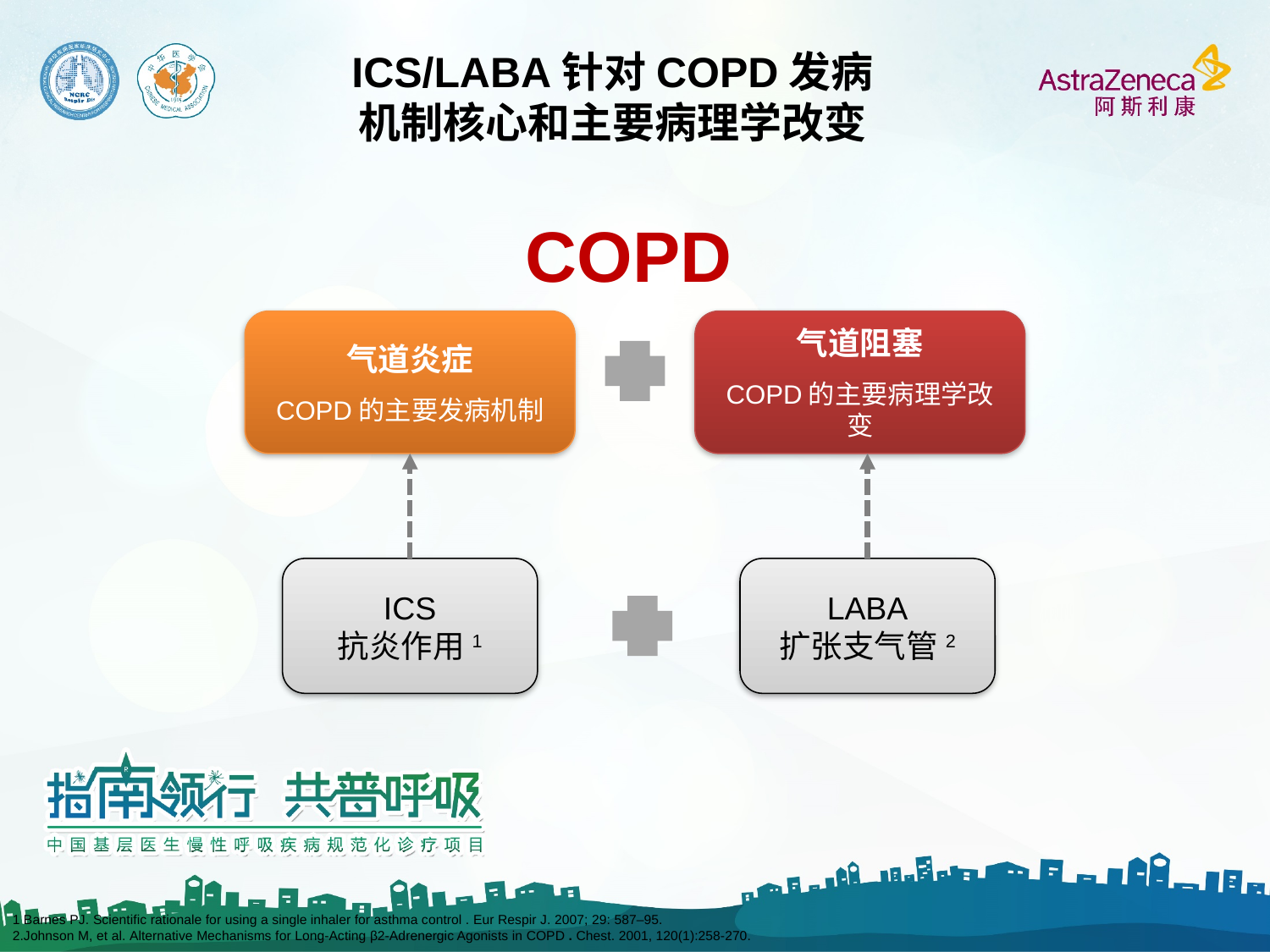

# ICS/LABA针对COPD发病 机制核心和主要病理学改变
COPD
气道炎症

COPD的主要发病机制
气道阻塞

COPD的主要病理学改变

ICS
抗炎作用1
LABA
扩张支气管2

1 Barnes PJ. Scientific rationale for using a single inhaler for asthma control . Eur Respir J. 2007; 29: 587–95.
2.Johnson M, et al. Alternative Mechanisms for Long-Acting β2-Adrenergic Agonists in COPD . Chest. 2001, 120(1):258-270.